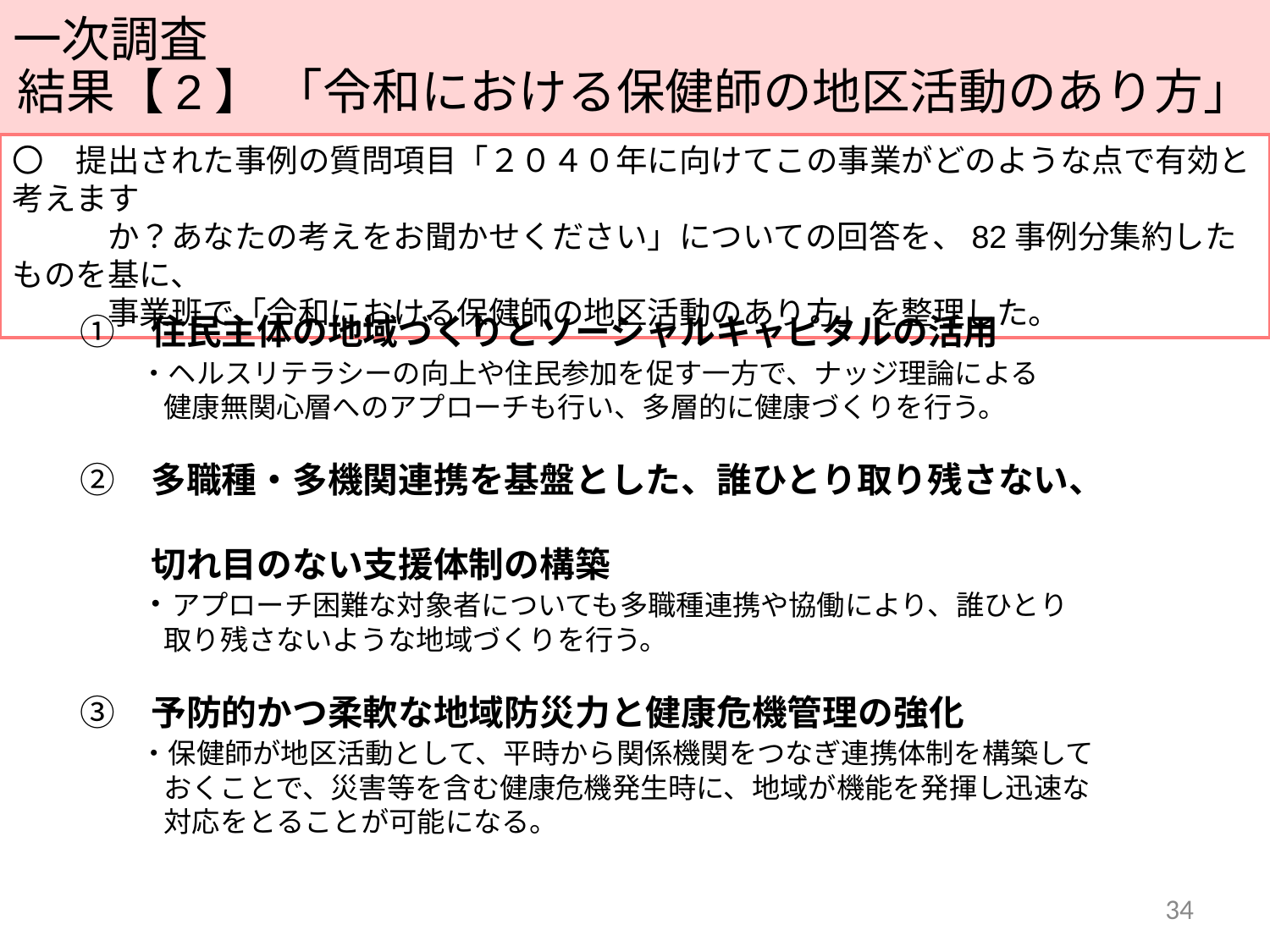

一次調査
結果【2】 「令和における保健師の地区活動のあり方」
〇　提出された事例の質問項目「２０４０年に向けてこの事業がどのような点で有効と考えます
　　　か？あなたの考えをお聞かせください」についての回答を、82事例分集約したものを基に、
　　　事業班で「令和における保健師の地区活動のあり方」を整理した。

　①　住民主体の地域づくりとソーシャルキャピタルの活用
　　　・ヘルスリテラシーの向上や住民参加を促す一方で、ナッジ理論による
　　　　 健康無関心層へのアプローチも行い、多層的に健康づくりを行う。

　②　多職種・多機関連携を基盤とした、誰ひとり取り残さない、
　　　切れ目のない支援体制の構築
　　　・アプローチ困難な対象者についても多職種連携や協働により、誰ひとり
　　　　 取り残さないような地域づくりを行う。

　③　予防的かつ柔軟な地域防災力と健康危機管理の強化
　　　・保健師が地区活動として、平時から関係機関をつなぎ連携体制を構築して
　　　　 おくことで、災害等を含む健康危機発生時に、地域が機能を発揮し迅速な
　　　　 対応をとることが可能になる。

34